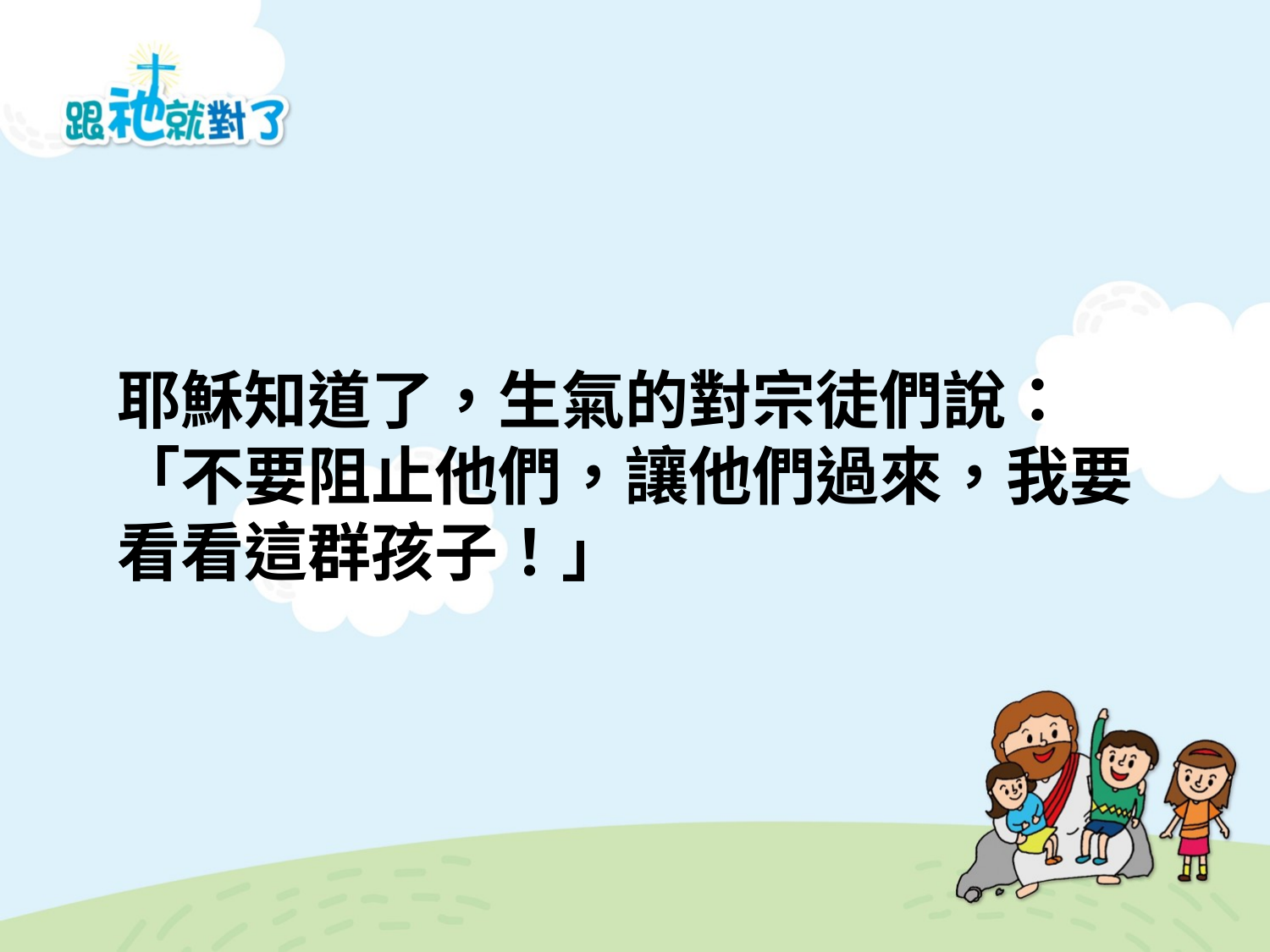

耶穌知道了，生氣的對宗徒們說：「不要阻止他們，讓他們過來，我要看看這群孩子！」